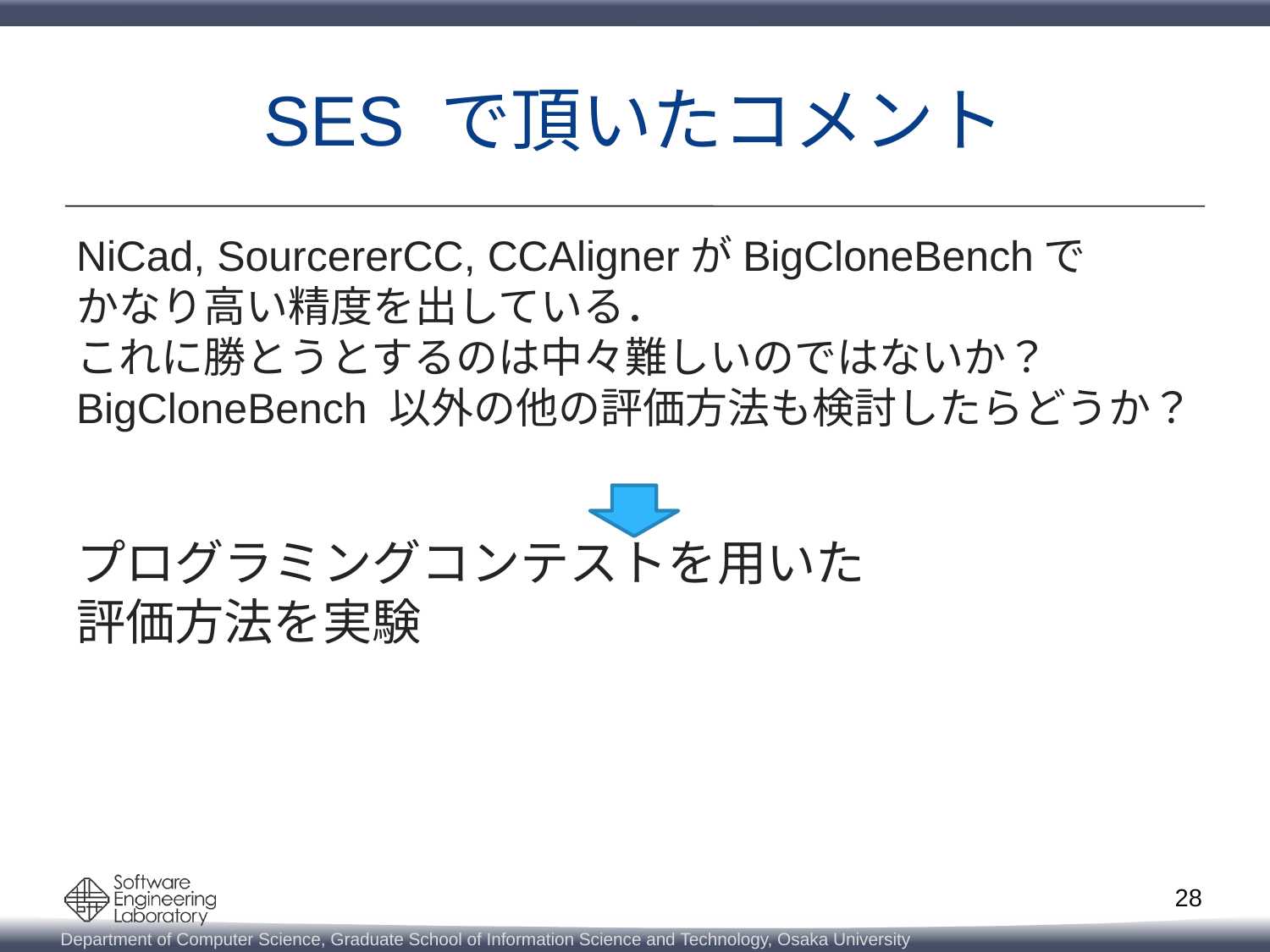

# SES で頂いたコメント
NiCad, SourcererCC, CCAlignerがBigCloneBenchで
かなり高い精度を出している．
これに勝とうとするのは中々難しいのではないか？
BigCloneBench 以外の他の評価方法も検討したらどうか？

プログラミングコンテストを用いた
評価方法を実験

28